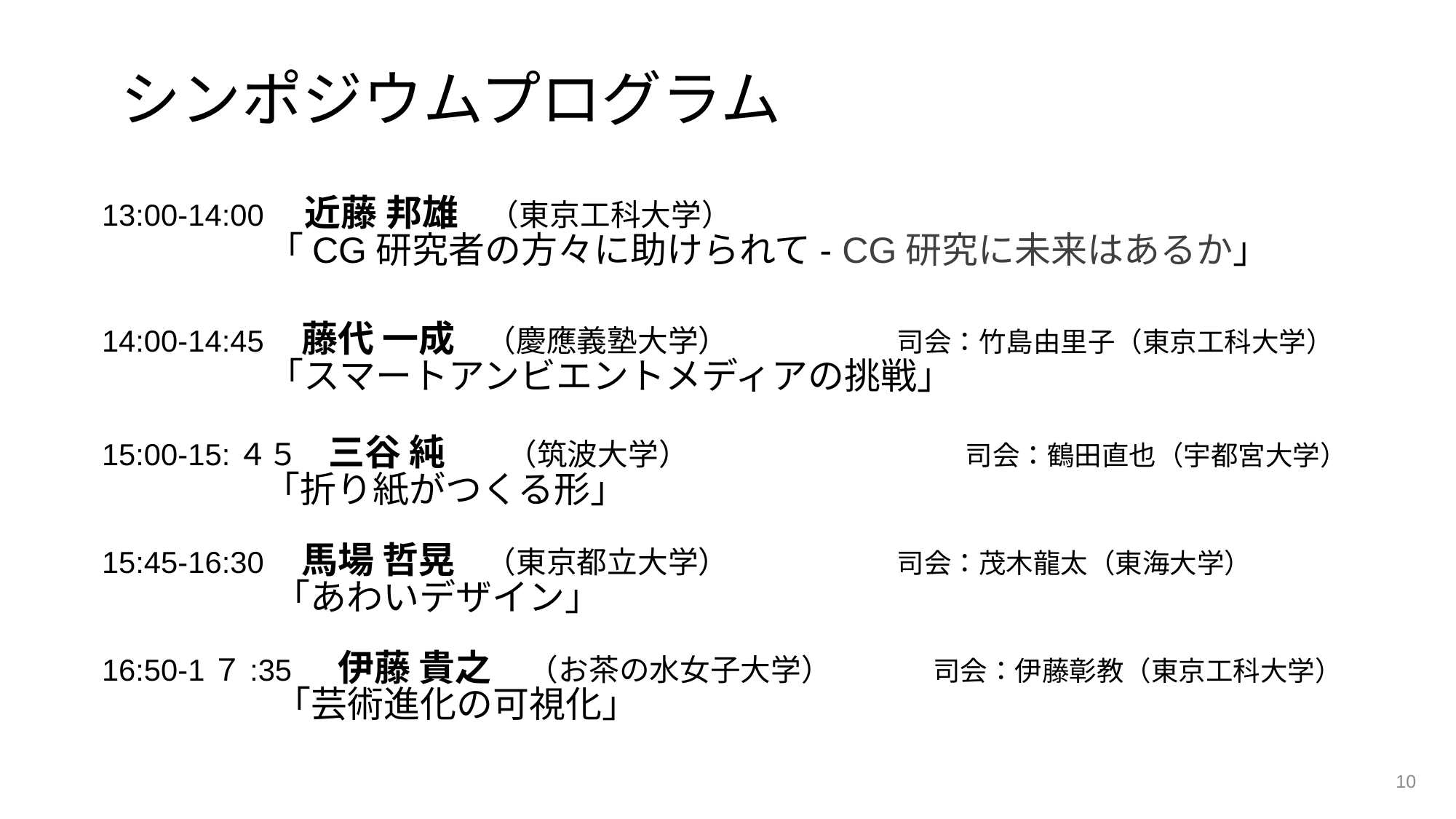

# シンポジウムプログラム

13:00-14:00    近藤 邦雄　（東京工科大学）
　　　　　  「CG研究者の方々に助けられて- CG研究に未来はあるか」

14:00-14:45　藤代 一成　（慶應義塾大学）                         司会：竹島由里子（東京工科大学）
　　　　　  「スマートアンビエントメディアの挑戦」
15:00-15:４５　三谷 純　　（筑波大学）	                               司会：鶴田直也（宇都宮大学）
　　 　　 「折り紙がつくる形」

15:45-16:30　馬場 哲晃　（東京都立大学）                         司会：茂木龍太（東海大学）
                    「あわいデザイン」

16:50-1７:35 　伊藤 貴之　（お茶の水女子大学）               司会：伊藤彰教（東京工科大学）
                        「芸術進化の可視化」

10